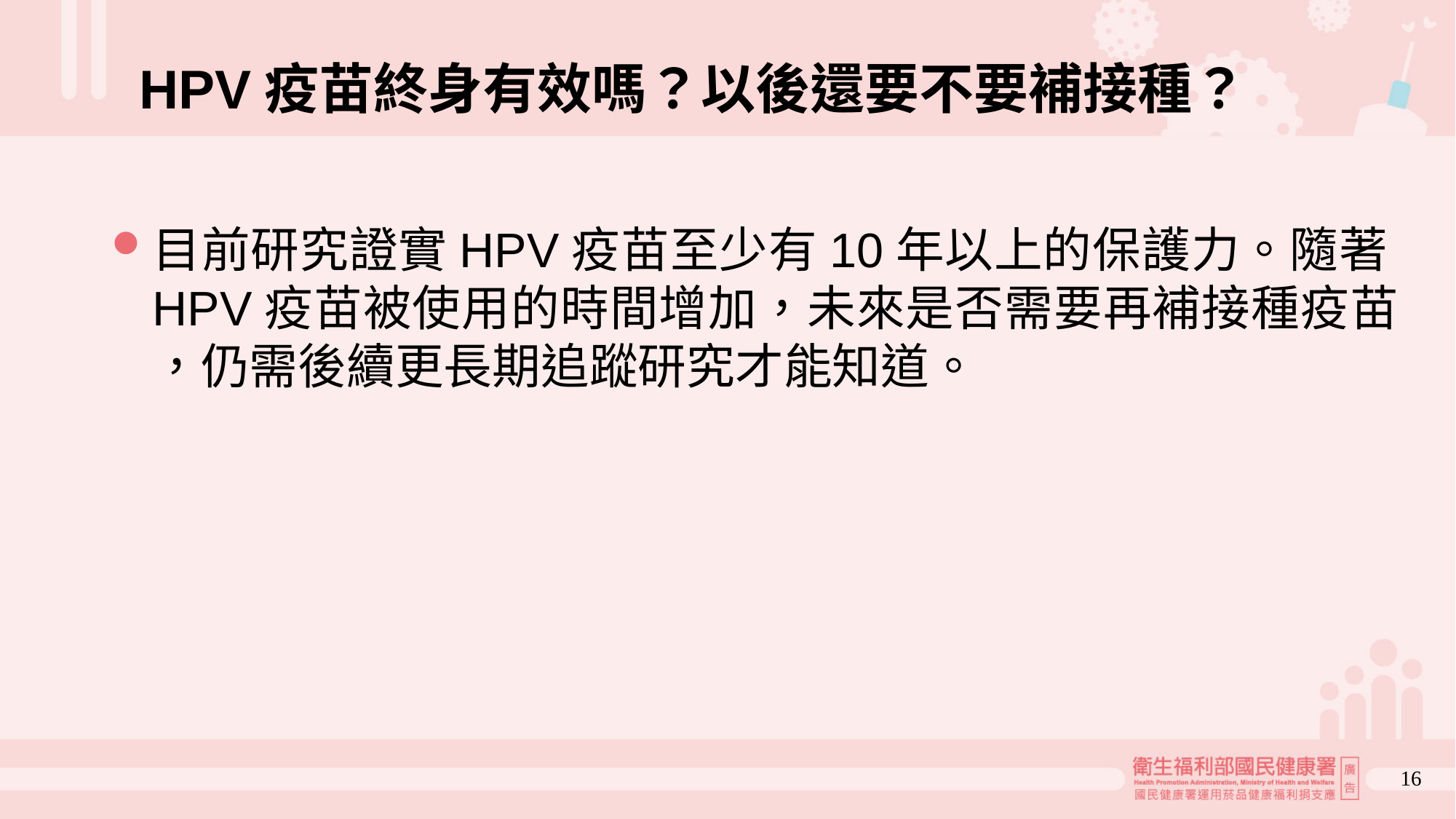

# HPV疫苗終身有效嗎？以後還要不要補接種？
目前研究證實HPV疫苗至少有10年以上的保護力。隨著HPV疫苗被使用的時間增加，未來是否需要再補接種疫苗
，仍需後續更長期追蹤研究才能知道。

16